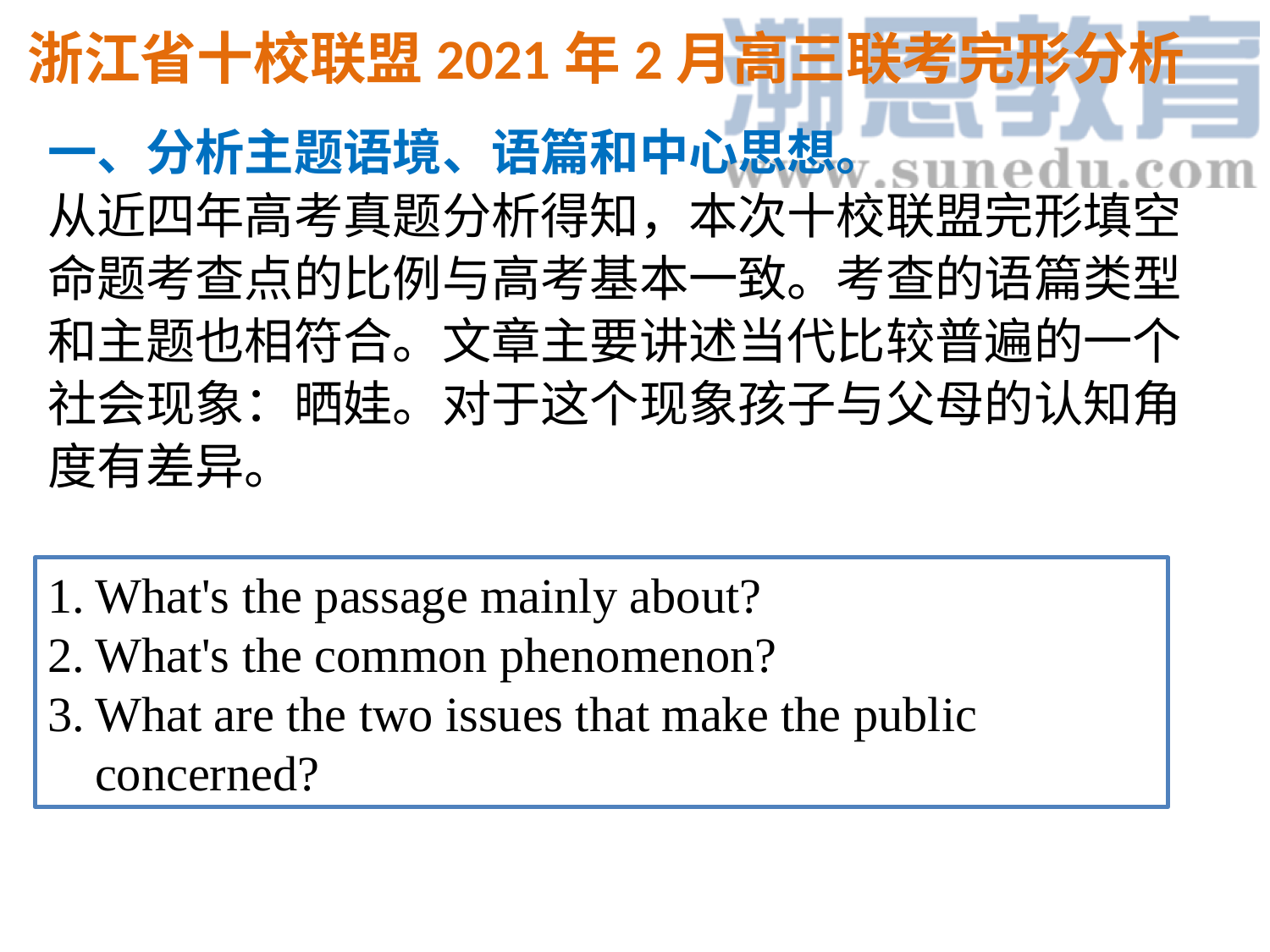

浙江省十校联盟2021年2月高三联考完形分析
一、分析主题语境、语篇和中心思想。
从近四年高考真题分析得知，本次十校联盟完形填空命题考查点的比例与高考基本一致。考查的语篇类型和主题也相符合。文章主要讲述当代比较普遍的一个社会现象：晒娃。对于这个现象孩子与父母的认知角度有差异。
What's the passage mainly about?
What's the common phenomenon?
What are the two issues that make the public concerned?